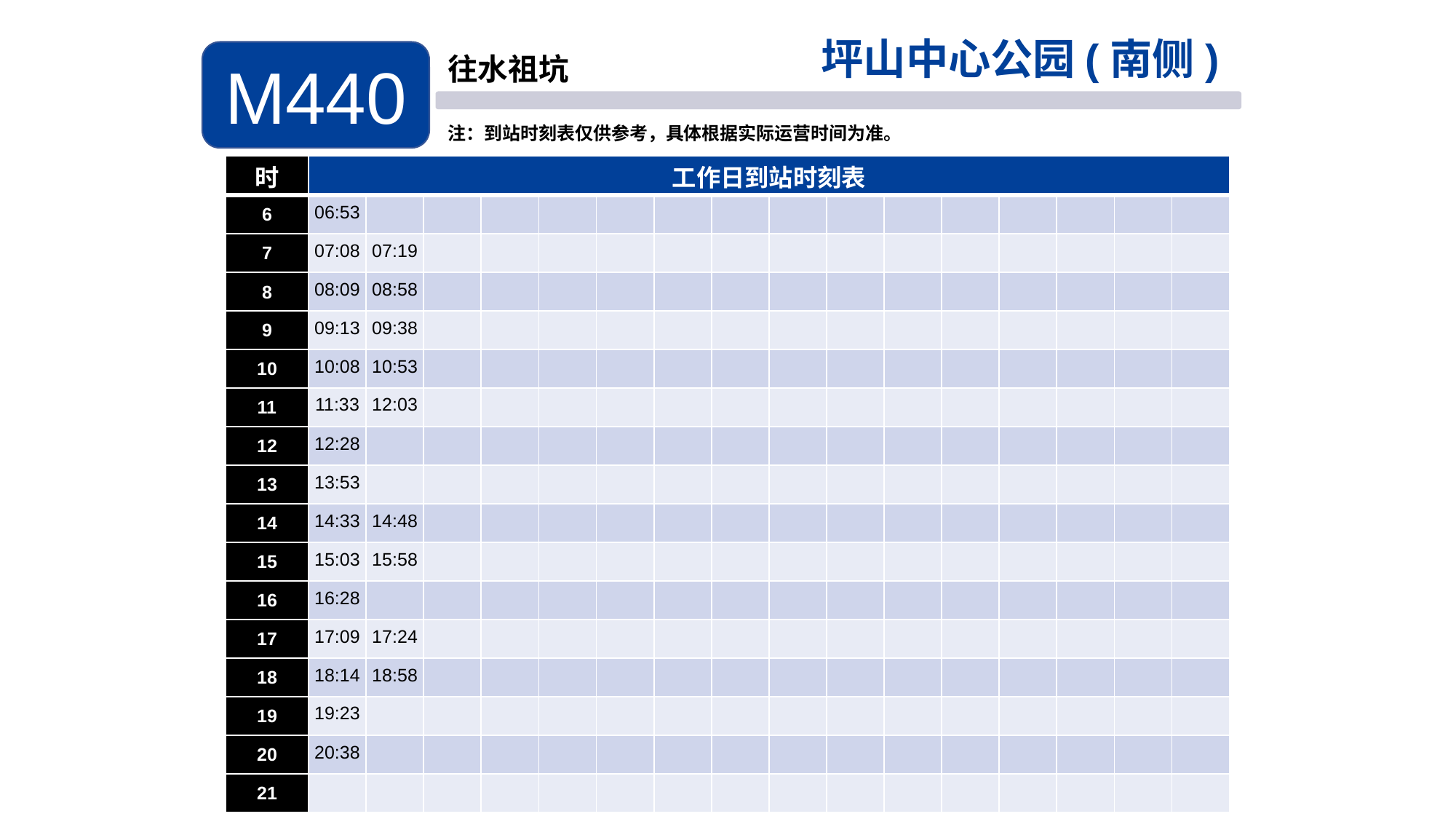

坪山中心公园(南侧)
M440
往水祖坑

注：到站时刻表仅供参考，具体根据实际运营时间为准。
| 时 | 工作日到站时刻表 |  |  |  |  |  |  |  |  |  |  |  |  |  |  |  |
| --- | --- | --- | --- | --- | --- | --- | --- | --- | --- | --- | --- | --- | --- | --- | --- | --- |
| 6 | 06:53 |  |  |  |  |  |  |  |  |  |  |  |  |  |  |  |
| 7 | 07:08 | 07:19 |  |  |  |  |  |  |  |  |  |  |  |  |  |  |
| 8 | 08:09 | 08:58 |  |  |  |  |  |  |  |  |  |  |  |  |  |  |
| 9 | 09:13 | 09:38 |  |  |  |  |  |  |  |  |  |  |  |  |  |  |
| 10 | 10:08 | 10:53 |  |  |  |  |  |  |  |  |  |  |  |  |  |  |
| 11 | 11:33 | 12:03 |  |  |  |  |  |  |  |  |  |  |  |  |  |  |
| 12 | 12:28 |  |  |  |  |  |  |  |  |  |  |  |  |  |  |  |
| 13 | 13:53 |  |  |  |  |  |  |  |  |  |  |  |  |  |  |  |
| 14 | 14:33 | 14:48 |  |  |  |  |  |  |  |  |  |  |  |  |  |  |
| 15 | 15:03 | 15:58 |  |  |  |  |  |  |  |  |  |  |  |  |  |  |
| 16 | 16:28 |  |  |  |  |  |  |  |  |  |  |  |  |  |  |  |
| 17 | 17:09 | 17:24 |  |  |  |  |  |  |  |  |  |  |  |  |  |  |
| 18 | 18:14 | 18:58 |  |  |  |  |  |  |  |  |  |  |  |  |  |  |
| 19 | 19:23 |  |  |  |  |  |  |  |  |  |  |  |  |  |  |  |
| 20 | 20:38 |  |  |  |  |  |  |  |  |  |  |  |  |  |  |  |
| 21 |  |  |  |  |  |  |  |  |  |  |  |  |  |  |  |  |